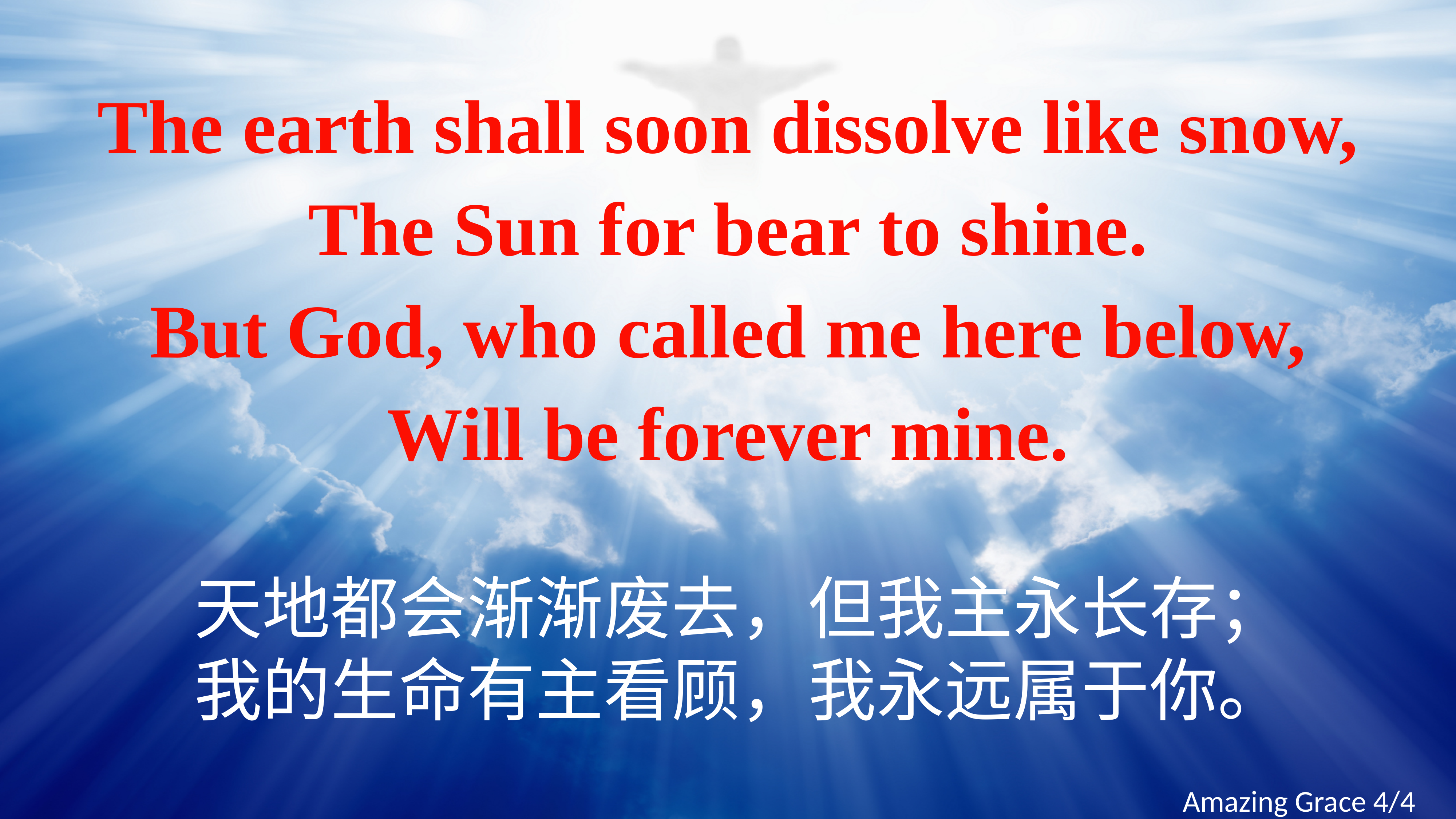

The earth shall soon dissolve like snow,
The Sun for bear to shine.
But God, who called me here below,
Will be forever mine.
天地都会渐渐废去，但我主永长存；
我的生命有主看顾，我永远属于你。
Amazing Grace 4/4